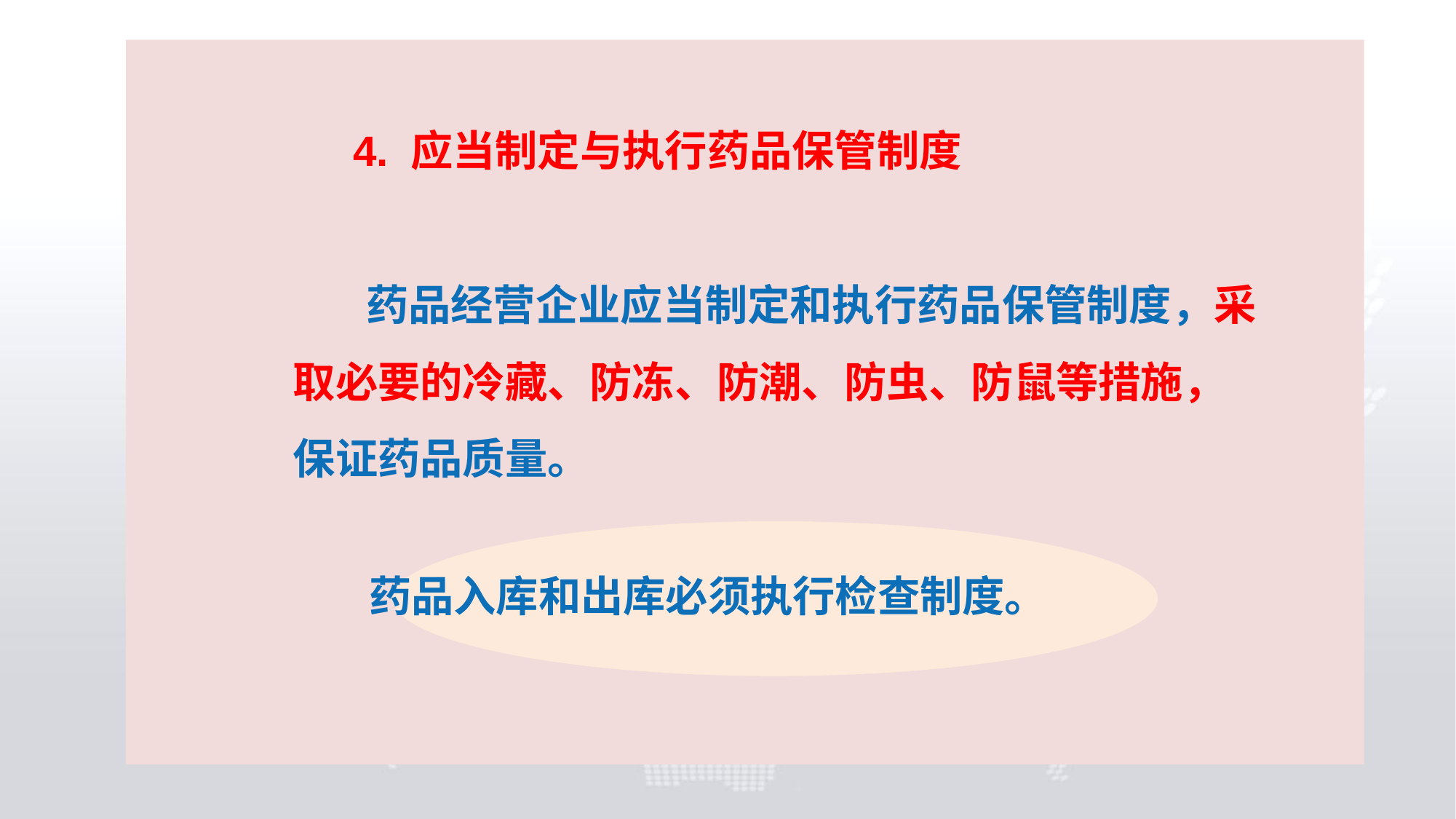

4. 应当制定与执行药品保管制度

        药品经营企业应当制定和执行药品保管制度，采取必要的冷藏、防冻、防潮、防虫、防鼠等措施，保证药品质量。

药品入库和出库必须执行检查制度。